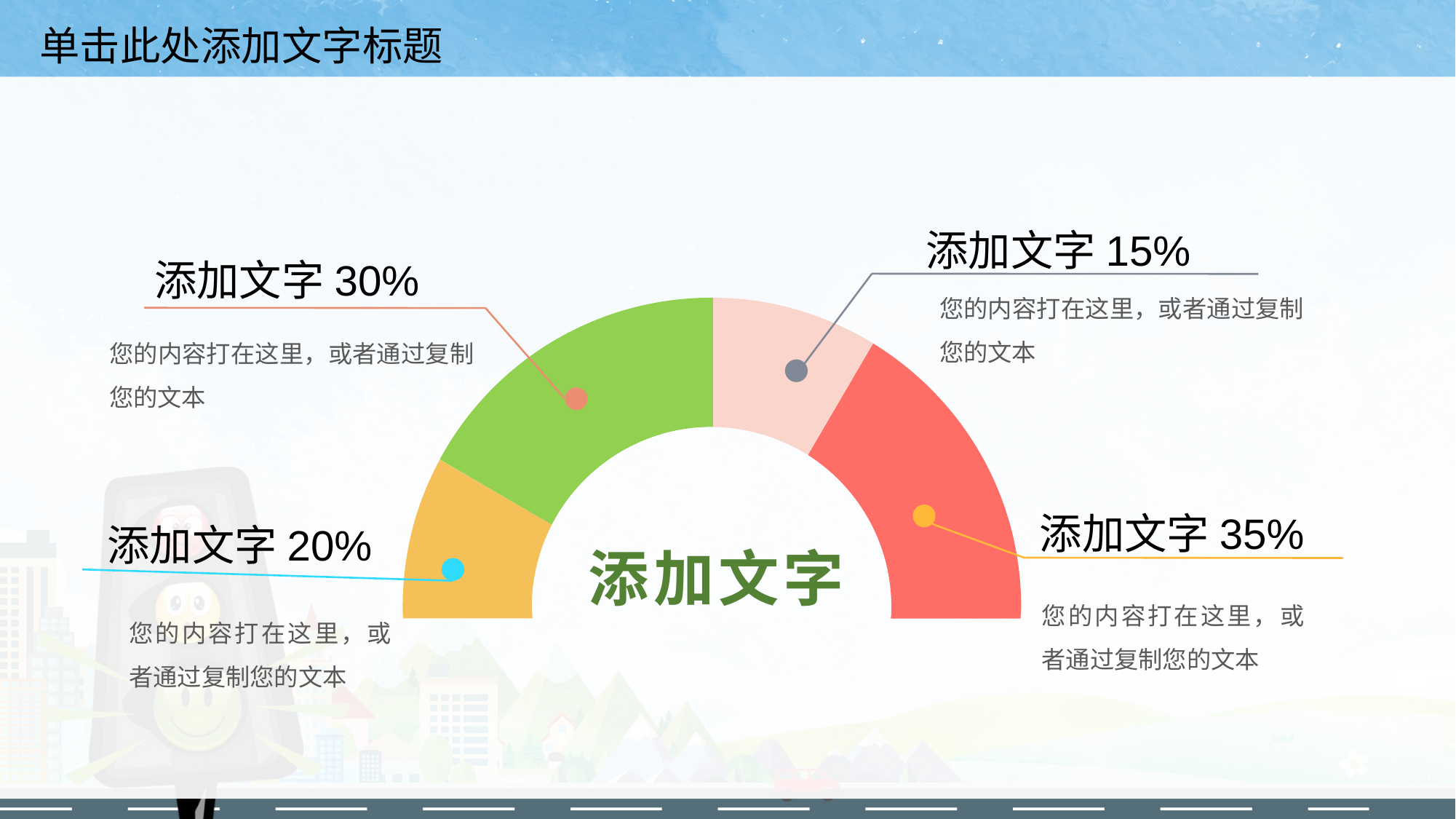

0
添加文字15%
添加文字30%
您的内容打在这里，或者通过复制您的文本

您的内容打在这里，或者通过复制您的文本

添加文字35%

添加文字20%
添加文字

您的内容打在这里，或者通过复制您的文本
您的内容打在这里，或者通过复制您的文本